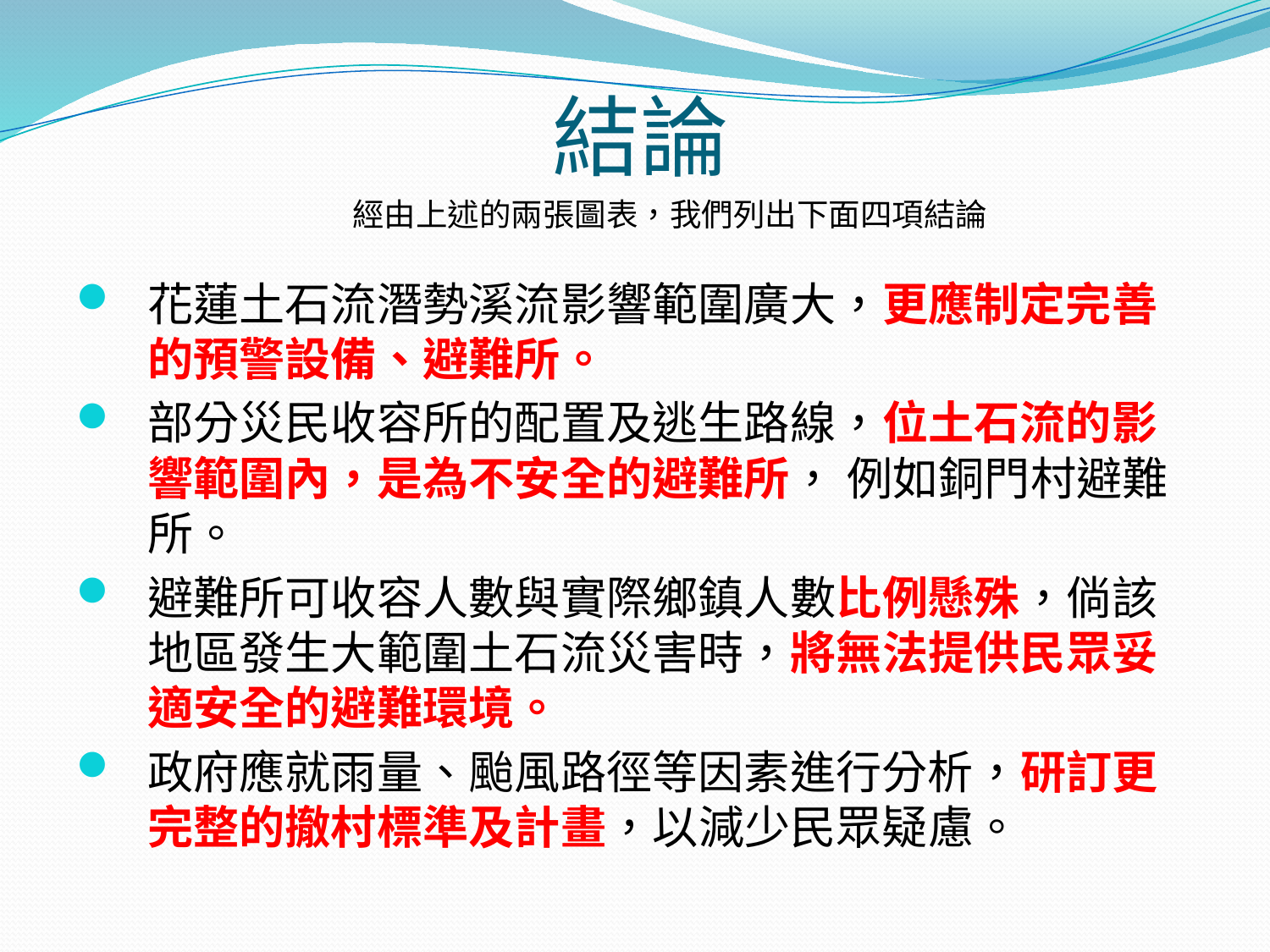

# 結論
經由上述的兩張圖表，我們列出下面四項結論
花蓮土石流潛勢溪流影響範圍廣大，更應制定完善的預警設備、避難所。
部分災民收容所的配置及逃生路線，位土石流的影響範圍內，是為不安全的避難所， 例如銅門村避難所。
避難所可收容人數與實際鄉鎮人數比例懸殊，倘該地區發生大範圍土石流災害時，將無法提供民眾妥適安全的避難環境。
政府應就雨量、颱風路徑等因素進行分析，研訂更完整的撤村標準及計畫，以減少民眾疑慮。